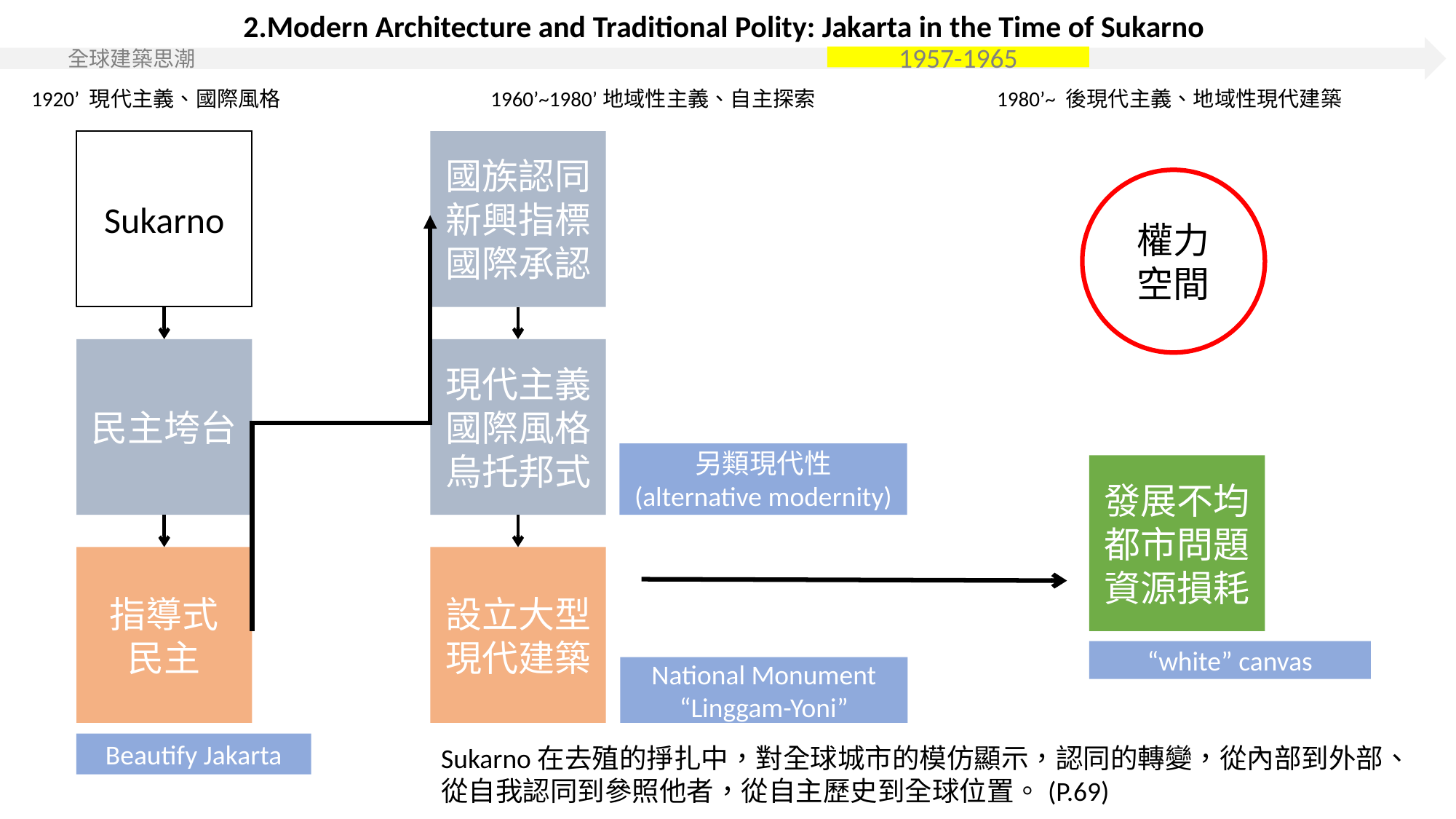

2.Modern Architecture and Traditional Polity: Jakarta in the Time of Sukarno
           全球建築思潮
1957-1965
1920’ 現代主義、國際風格
1960’~1980’地域性主義、自主探索
1980’~ 後現代主義、地域性現代建築
Sukarno
國族認同
新興指標
國際承認
權力
空間
民主垮台
現代主義
國際風格
烏托邦式
另類現代性
(alternative modernity)
發展不均
都市問題
資源損耗
指導式
民主
設立大型
現代建築
“white” canvas
National Monument
“Linggam-Yoni”
Beautify Jakarta
Sukarno在去殖的掙扎中，對全球城市的模仿顯示，認同的轉變，從內部到外部、從自我認同到參照他者，從自主歷史到全球位置。(P.69)